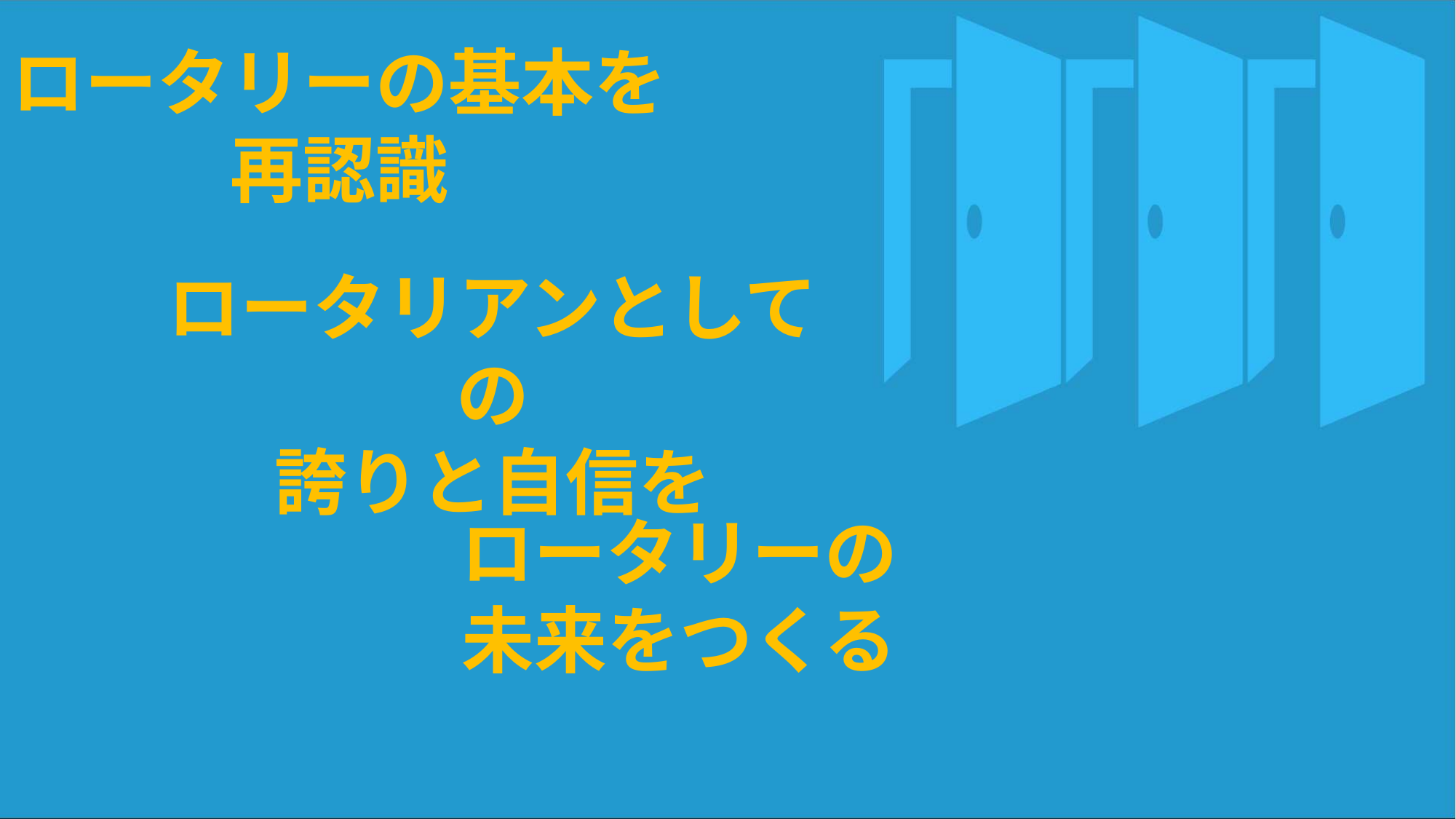

ロータリーの基本を
再認識
ロータリアンとしての
誇りと自信を
ロータリーの
未来をつくる